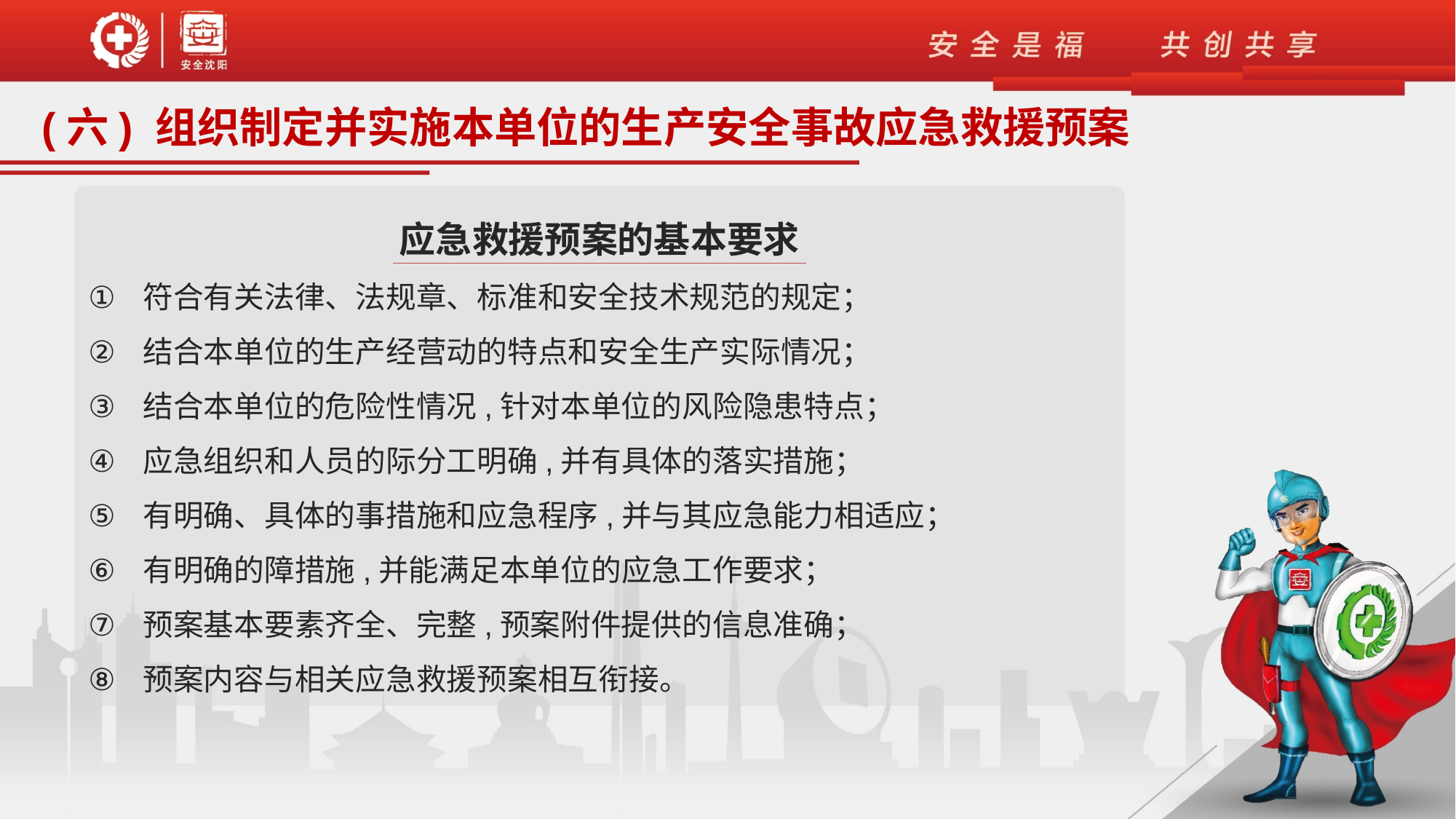

(六) 组织制定并实施本单位的生产安全事故应急救援预案
应急救援预案的基本要求
符合有关法律、法规章、标准和安全技术规范的规定；
结合本单位的生产经营动的特点和安全生产实际情况；
结合本单位的危险性情况,针对本单位的风险隐患特点；
应急组织和人员的际分工明确,并有具体的落实措施；
有明确、具体的事措施和应急程序,并与其应急能力相适应；
有明确的障措施,并能满足本单位的应急工作要求；
预案基本要素齐全、完整,预案附件提供的信息准确；
预案内容与相关应急救援预案相互衔接。